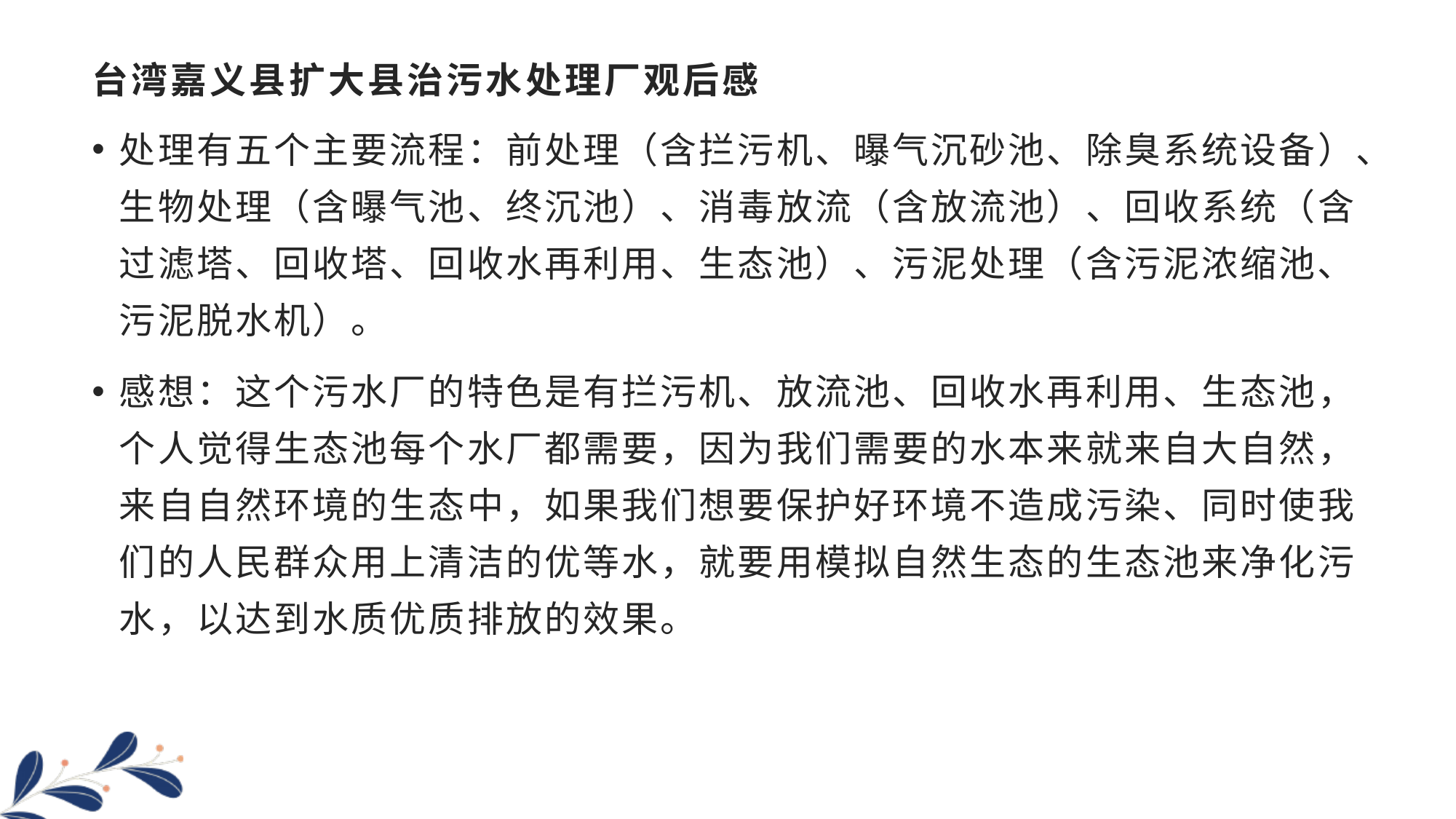

# 台湾嘉义县扩大县治污水处理厂观后感
处理有五个主要流程：前处理（含拦污机、曝气沉砂池、除臭系统设备）、生物处理（含曝气池、终沉池）、消毒放流（含放流池）、回收系统（含过滤塔、回收塔、回收水再利用、生态池）、污泥处理（含污泥浓缩池、污泥脱水机）。
感想：这个污水厂的特色是有拦污机、放流池、回收水再利用、生态池，个人觉得生态池每个水厂都需要，因为我们需要的水本来就来自大自然，来自自然环境的生态中，如果我们想要保护好环境不造成污染、同时使我们的人民群众用上清洁的优等水，就要用模拟自然生态的生态池来净化污水，以达到水质优质排放的效果。